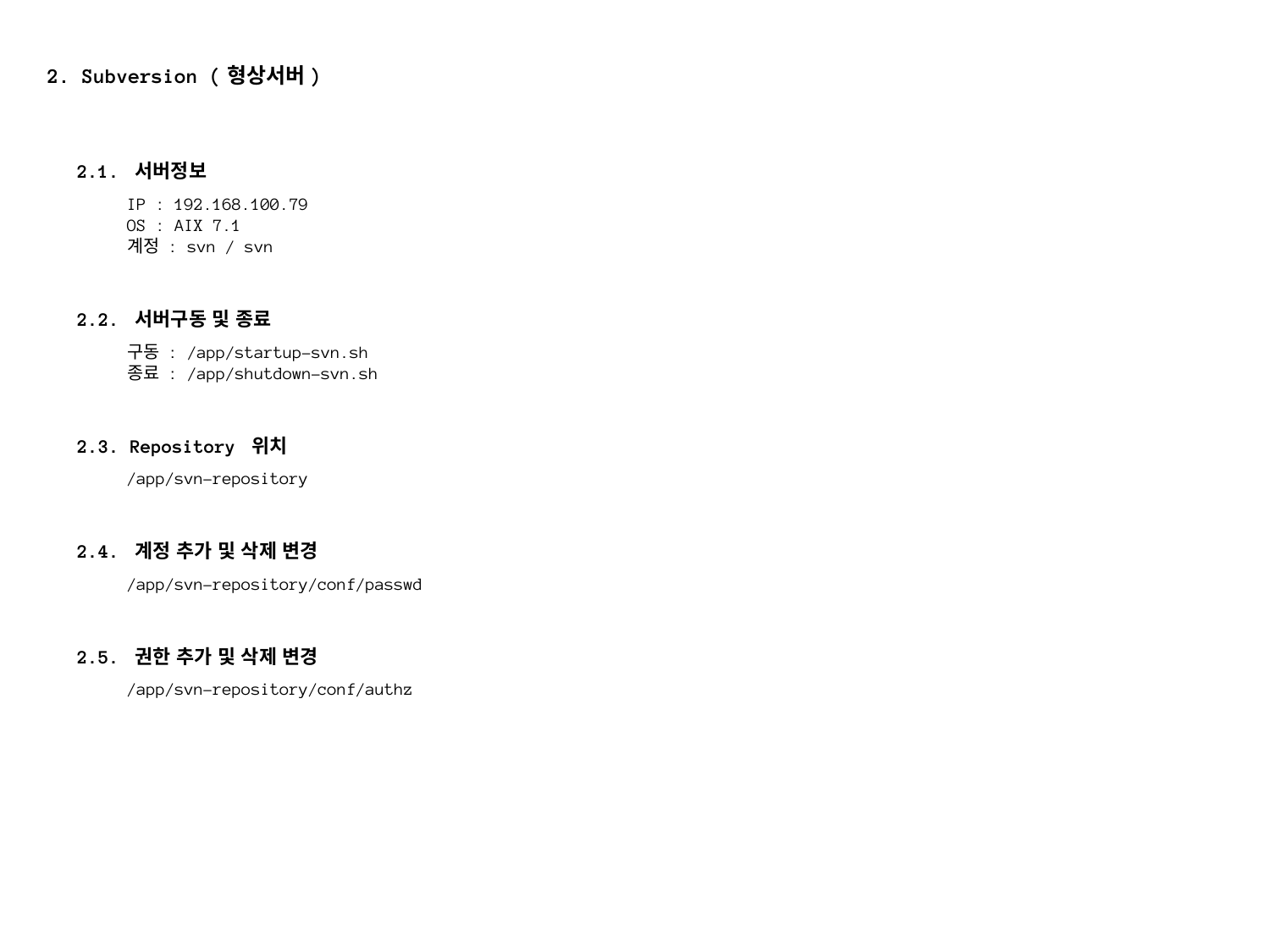

2. Subversion (형상서버)
2.1. 서버정보
IP : 192.168.100.79
OS : AIX 7.1
계정 : svn / svn
2.2. 서버구동 및 종료
구동 : /app/startup-svn.sh
종료 : /app/shutdown-svn.sh
2.3. Repository 위치
/app/svn-repository
2.4. 계정 추가 및 삭제 변경
/app/svn-repository/conf/passwd
2.5. 권한 추가 및 삭제 변경
/app/svn-repository/conf/authz